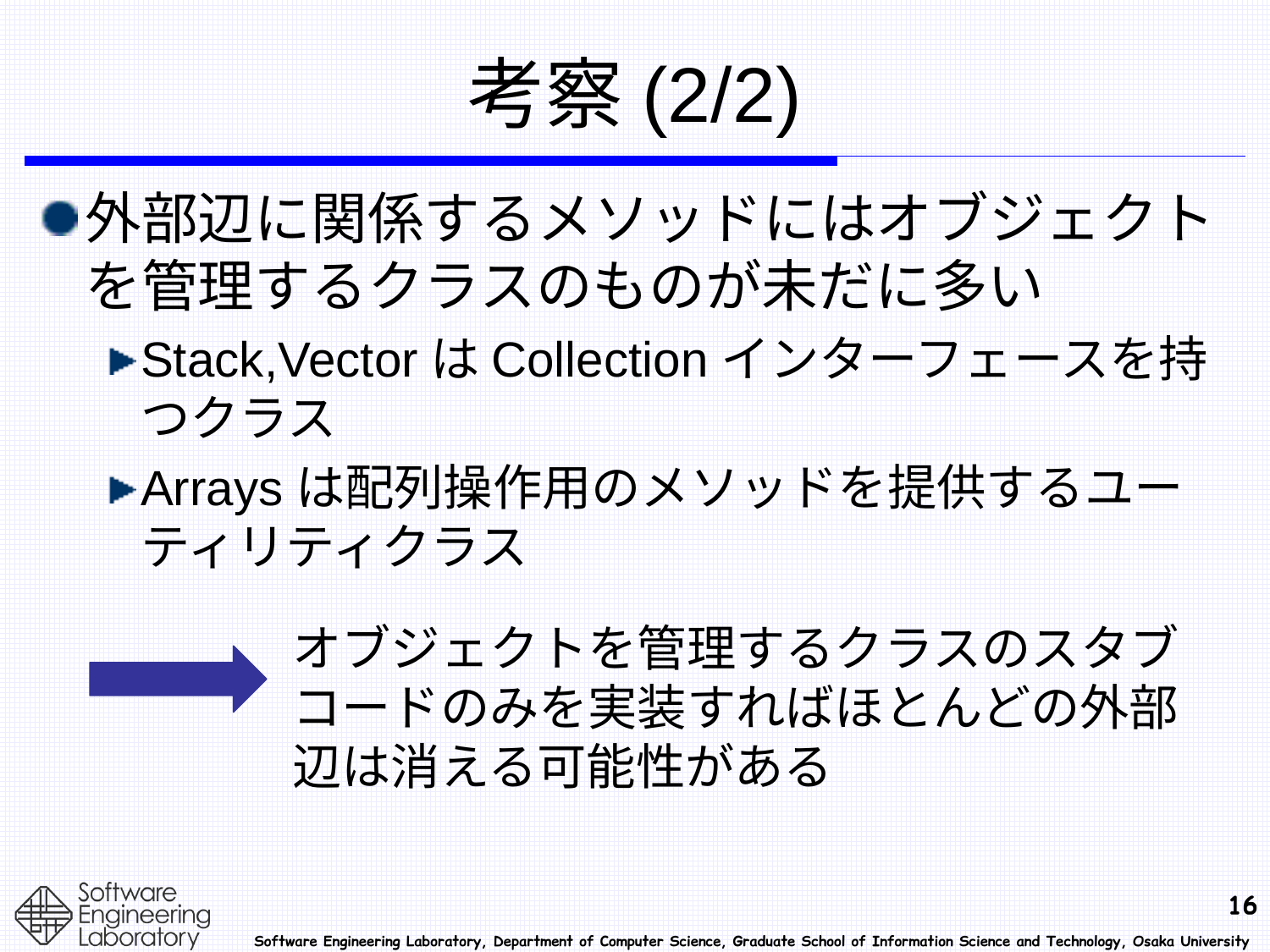

# 考察(2/2)
外部辺に関係するメソッドにはオブジェクトを管理するクラスのものが未だに多い
Stack,VectorはCollectionインターフェースを持つクラス
Arraysは配列操作用のメソッドを提供するユーティリティクラス

オブジェクトを管理するクラスのスタブコードのみを実装すればほとんどの外部辺は消える可能性がある